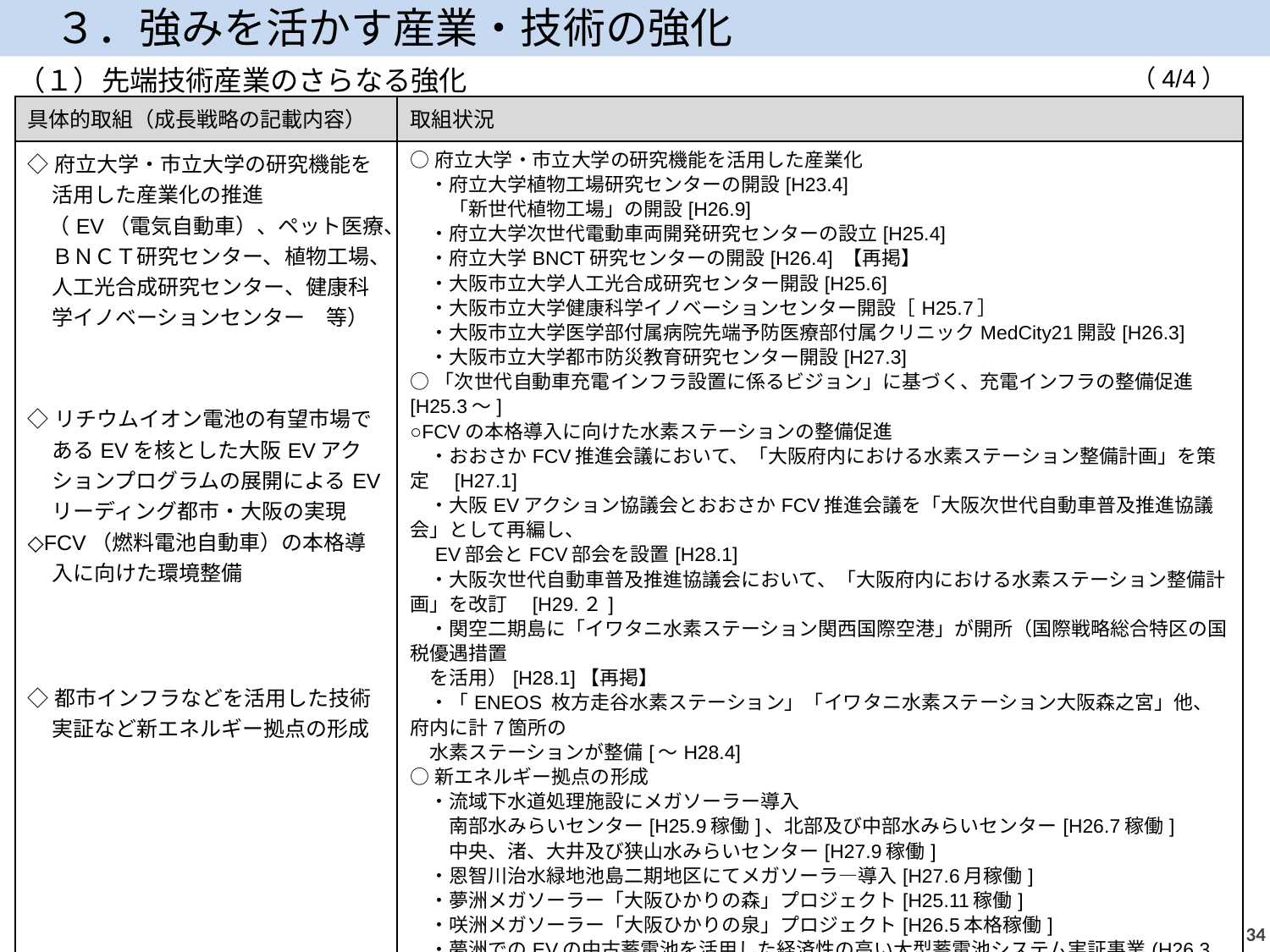

３．強みを活かす産業・技術の強化
（１）先端技術産業のさらなる強化
（4/4）
| 具体的取組（成長戦略の記載内容） | 取組状況 |
| --- | --- |
| ◇府立大学・市立大学の研究機能を活用した産業化の推進 　（EV（電気自動車）、ペット医療、ＢＮＣＴ研究センター、植物工場、人工光合成研究センター、健康科学イノベーションセンター　等） ◇リチウムイオン電池の有望市場であるEVを核とした大阪EVアクションプログラムの展開によるEVリーディング都市・大阪の実現 ◇FCV（燃料電池自動車）の本格導入に向けた環境整備 ◇都市インフラなどを活用した技術実証など新エネルギー拠点の形成 | ○府立大学・市立大学の研究機能を活用した産業化 　・府立大学植物工場研究センターの開設[H23.4] 　　「新世代植物工場」の開設[H26.9] 　・府立大学次世代電動車両開発研究センターの設立[H25.4] 　・府立大学BNCT研究センターの開設[H26.4] 【再掲】 　・大阪市立大学人工光合成研究センター開設[H25.6] 　・大阪市立大学健康科学イノベーションセンター開設［H25.7］ 　・大阪市立大学医学部付属病院先端予防医療部付属クリニックMedCity21開設[H26.3] 　・大阪市立大学都市防災教育研究センター開設[H27.3] ○「次世代自動車充電インフラ設置に係るビジョン」に基づく、充電インフラの整備促進[H25.3～] ○FCVの本格導入に向けた水素ステーションの整備促進 　・おおさかFCV推進会議において、「大阪府内における水素ステーション整備計画」を策定　[H27.1] 　・大阪EVアクション協議会とおおさかFCV推進会議を「大阪次世代自動車普及推進協議会」として再編し、 　EV部会とFCV部会を設置[H28.1] 　・大阪次世代自動車普及推進協議会において、「大阪府内における水素ステーション整備計画」を改訂　[H29.２] 　・関空二期島に「イワタニ水素ステーション関西国際空港」が開所（国際戦略総合特区の国税優遇措置　 　を活用）[H28.1]【再掲】 　・「ENEOS 枚方走谷水素ステーション」「イワタニ水素ステーション大阪森之宮」他、府内に計7箇所の 　水素ステーションが整備[～H28.4] ○新エネルギー拠点の形成 　・流域下水道処理施設にメガソーラー導入 　　南部水みらいセンター[H25.9稼働]、北部及び中部水みらいセンター[H26.7稼働] 　　中央、渚、大井及び狭山水みらいセンター[H27.9稼働] 　・恩智川治水緑地池島二期地区にてメガソーラ―導入[H27.6月稼働] 　・夢洲メガソーラー「大阪ひかりの森」プロジェクト[H25.11稼働] 　・咲洲メガソーラー「大阪ひかりの泉」プロジェクト[H26.5本格稼働] 　・夢洲でのEVの中古蓄電池を活用した経済性の高い大型蓄電池システム実証事業(H26.3～) 　・舞州でのＥＶの試走走行の実施における開発支援[H25.12～] ○咲洲において大型蓄電システム試験・評価施設（NLAB）がサービス開始［H28.７］【再掲】 |
34